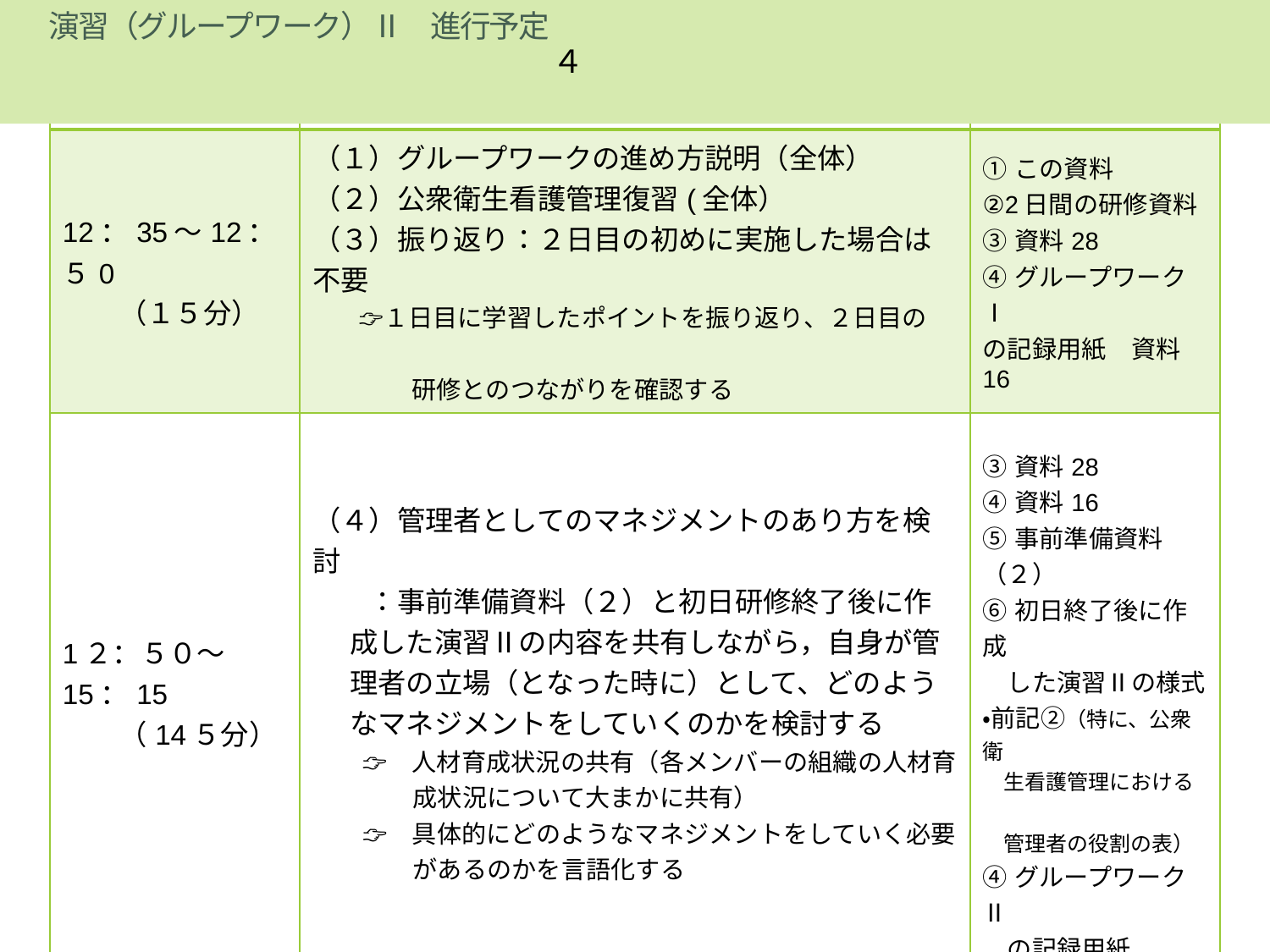

# 演習（グループワーク）Ⅱ　進行予定
　　　　　　　　　　　　　　　　　　　　　　　　　　　　　　　　　　　　　　　　　　　　　　　　　　　　　　　　４
8
| 時　間 | 内　容 | 使用する資料 |
| --- | --- | --- |
| 12：35～12：５0 　　（１５分） | （１）グループワークの進め方説明（全体） （２）公衆衛生看護管理復習(全体） （３）振り返り：２日目の初めに実施した場合は不要 　　👉１日目に学習したポイントを振り返り、２日目の　　 　　　　研修とのつながりを確認する | ①この資料 ②2日間の研修資料 ③資料28 ④グループワークⅠ の記録用紙　資料16 |
| 1２：５０～15：15　 　　（14５分） | （４）管理者としてのマネジメントのあり方を検討 　　：事前準備資料（２）と初日研修終了後に作成した演習Ⅱの内容を共有しながら，自身が管理者の立場（となった時に）として、どのようなマネジメントをしていくのかを検討する 　　👉　人材育成状況の共有（各メンバーの組織の人材育成状況について大まかに共有） 　　👉　具体的にどのようなマネジメントをしていく必要があるのかを言語化する | ③資料28 ④資料16 ⑤事前準備資料（２） ⑥初日終了後に作成　 　した演習Ⅱの様式 ・前記②（特に、公衆衛　 　生看護管理における　　 　管理者の役割の表） ④グループワークⅡ　　 　の記録用紙 |
| 15：15～15：30 　　（15分） | （６）2日間の結論，気づきの整理 | ①～⑥ |
| 15：30～16：00 　　（30分） | （７）全体発表，質疑応答 　　👉　保健師活動をありたい姿（ビジョン）と保健師を取り巻く10年後の姿を踏まえた上で、 　　　　①「自身が行う管理者としてのマネジメントは 　　　　　こういうことだ，こうしていきたい」 　　　　②どのような話・気づきからその結論になった 　　　　　か・・を説明する | ④グループワークⅡ 　の記録用紙 　資料16 |